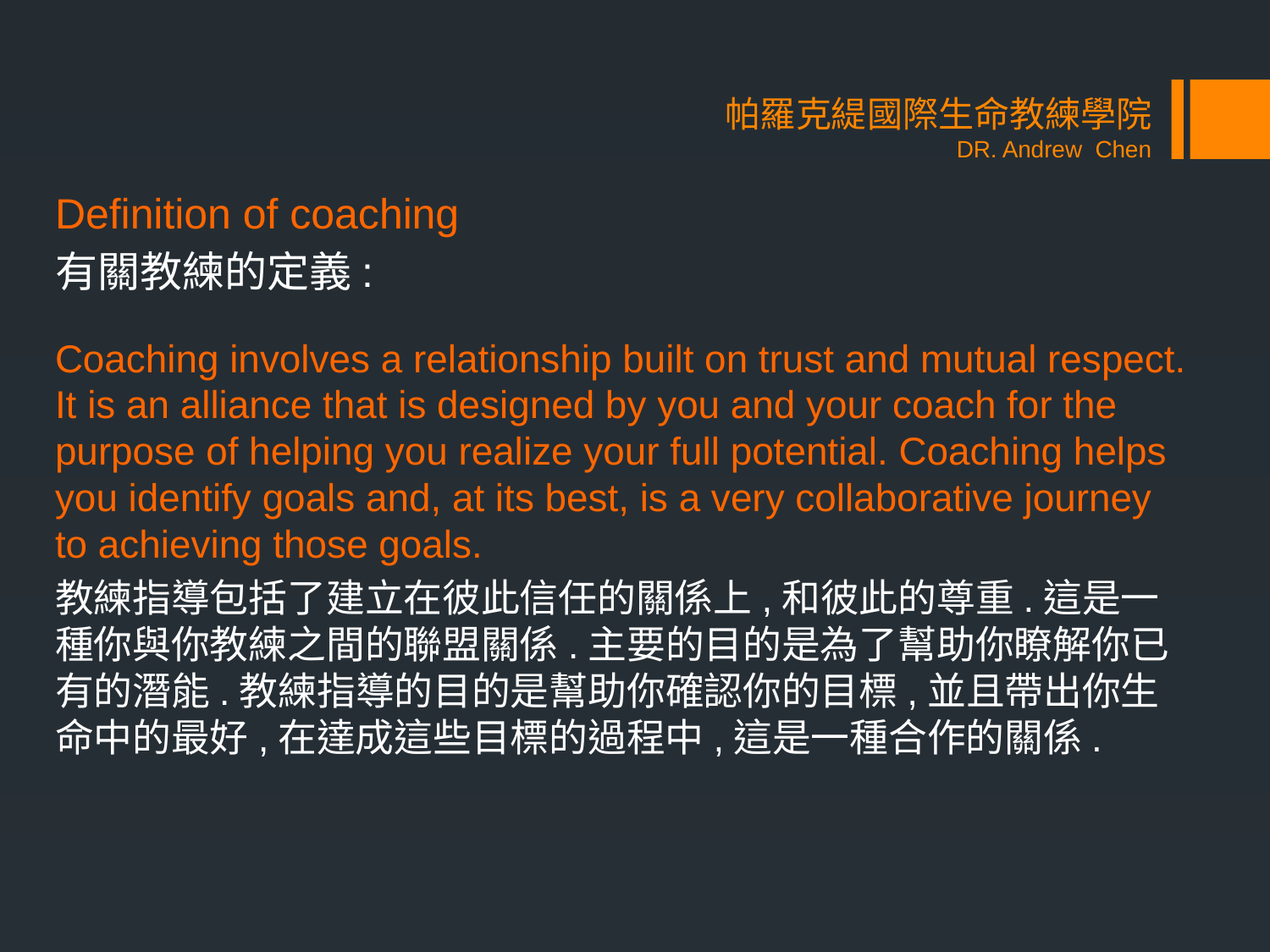

# 帕羅克緹國際生命教練學院 DR. Andrew  Chen
Definition of coaching
有關教練的定義:

Coaching involves a relationship built on trust and mutual respect. It is an alliance that is designed by you and your coach for the purpose of helping you realize your full potential. Coaching helps you identify goals and, at its best, is a very collaborative journey to achieving those goals.
教練指導包括了建立在彼此信任的關係上,和彼此的尊重.這是一種你與你教練之間的聯盟關係.主要的目的是為了幫助你瞭解你已有的潛能.教練指導的目的是幫助你確認你的目標,並且帶出你生命中的最好,在達成這些目標的過程中,這是一種合作的關係.